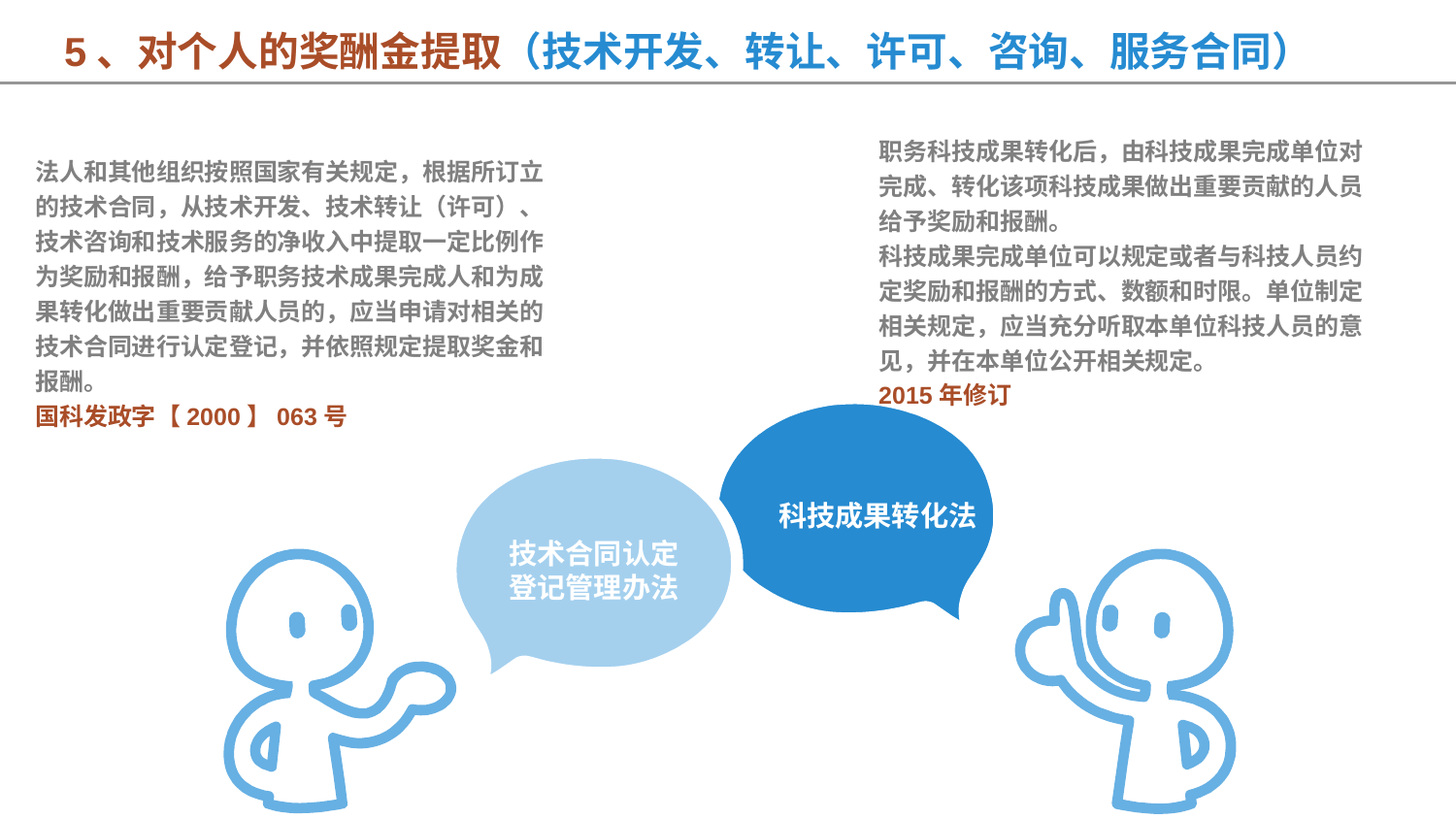

5、对个人的奖酬金提取（技术开发、转让、许可、咨询、服务合同）
职务科技成果转化后，由科技成果完成单位对完成、转化该项科技成果做出重要贡献的人员给予奖励和报酬。
科技成果完成单位可以规定或者与科技人员约定奖励和报酬的方式、数额和时限。单位制定相关规定，应当充分听取本单位科技人员的意见，并在本单位公开相关规定。
2015年修订
法人和其他组织按照国家有关规定，根据所订立的技术合同，从技术开发、技术转让（许可）、技术咨询和技术服务的净收入中提取一定比例作为奖励和报酬，给予职务技术成果完成人和为成果转化做出重要贡献人员的，应当申请对相关的技术合同进行认定登记，并依照规定提取奖金和报酬。
国科发政字【2000】063号
标题文本预设

科技成果转化法

技术合同认定
登记管理办法